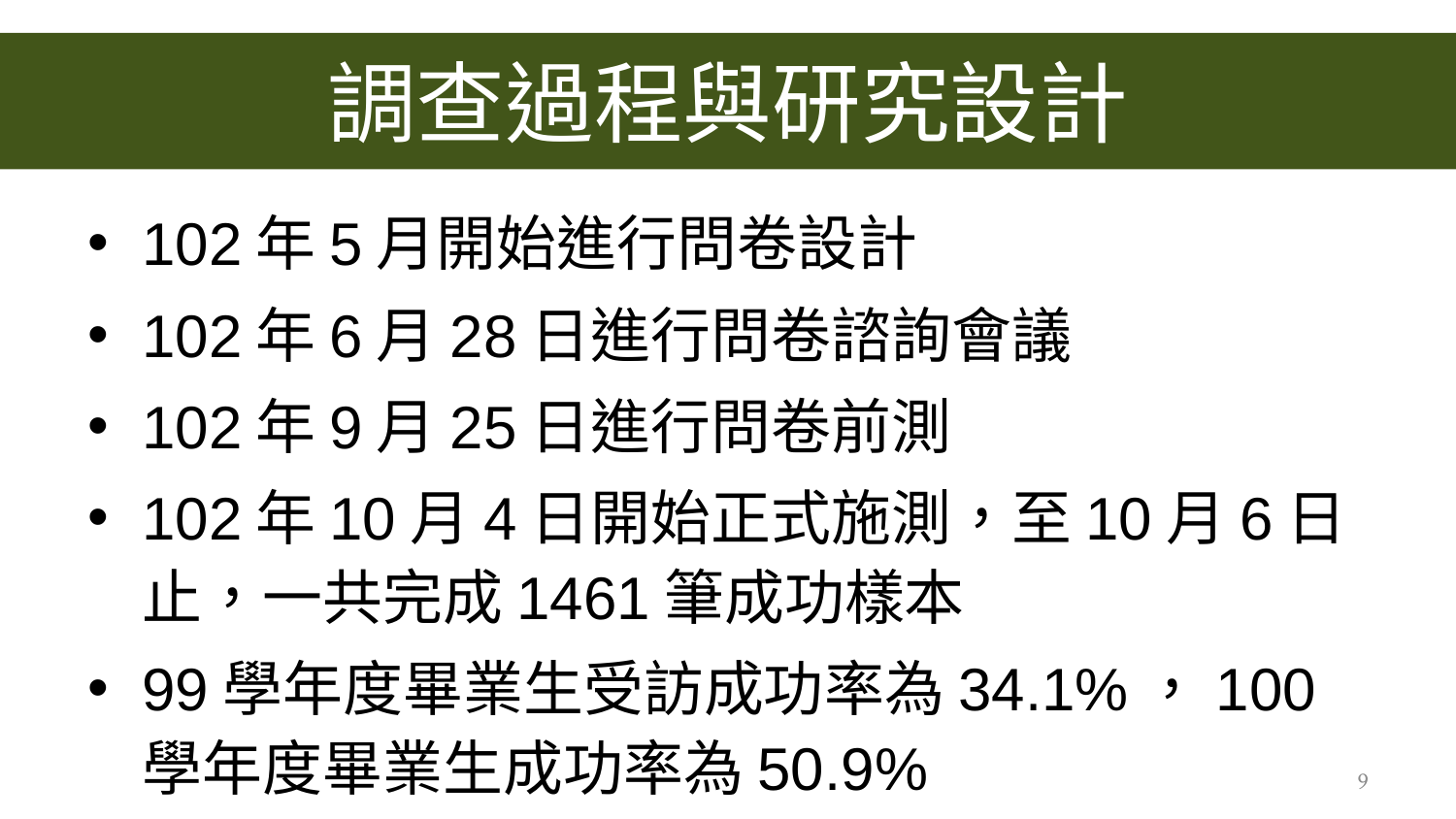

# 調查過程與研究設計
102年5月開始進行問卷設計
102年6月28日進行問卷諮詢會議
102年9月25日進行問卷前測
102年10月4日開始正式施測，至10月6日止，一共完成1461筆成功樣本
99學年度畢業生受訪成功率為34.1%，100學年度畢業生成功率為50.9%

9